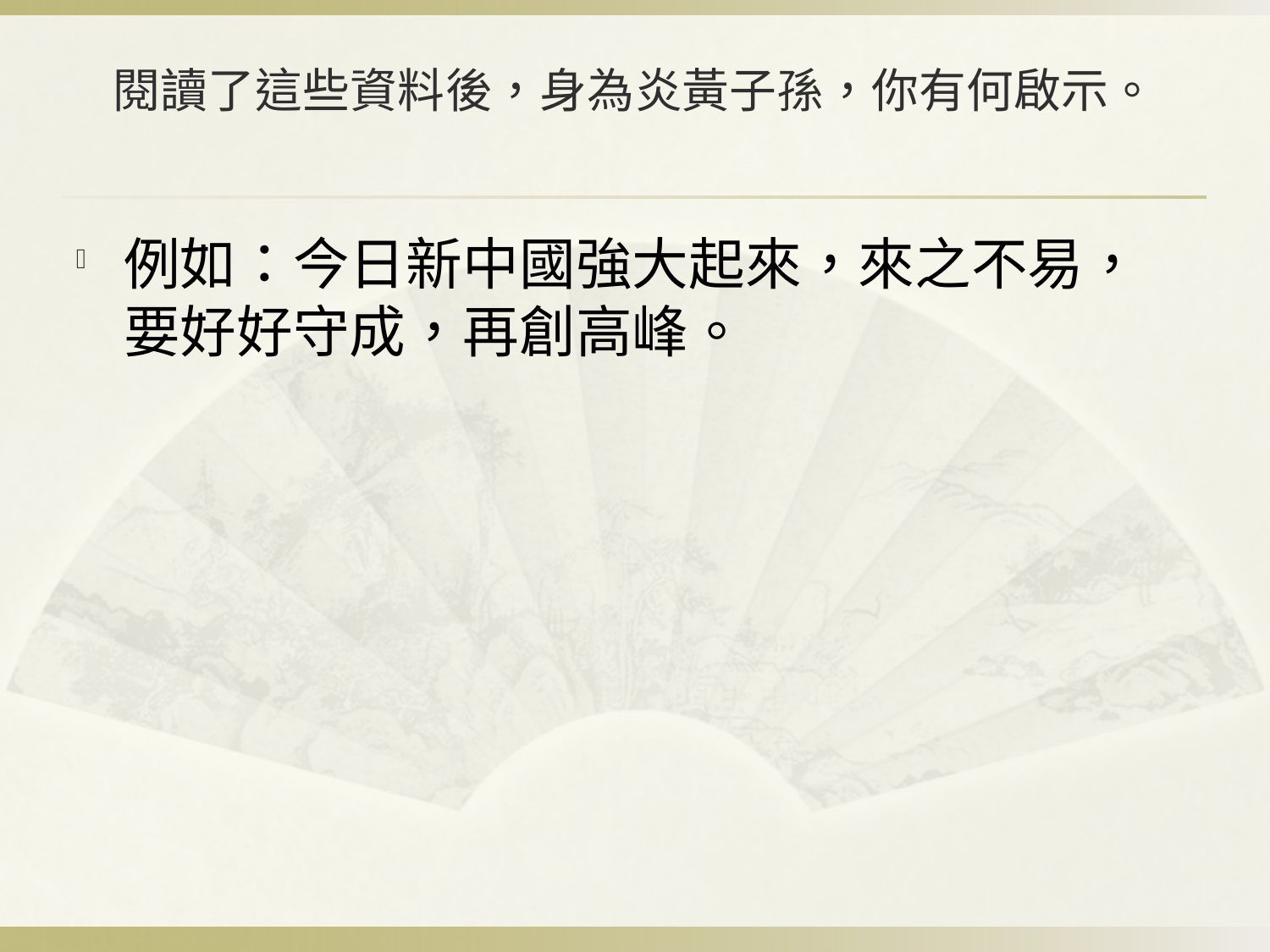

# 閱讀了這些資料後，身為炎黃子孫，你有何啟示。
例如：今日新中國強大起來，來之不易，要好好守成，再創高峰。